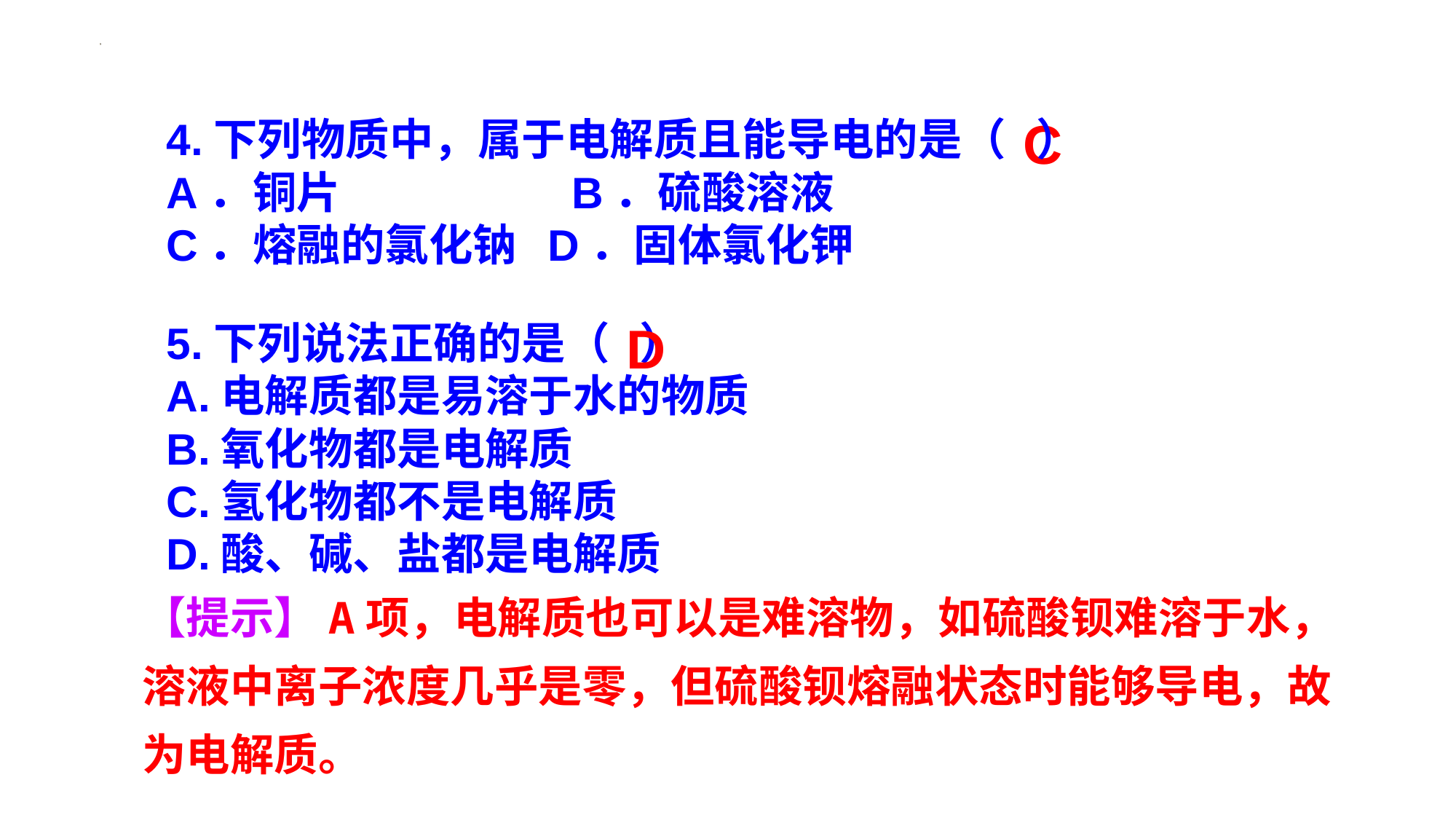

C
4.下列物质中，属于电解质且能导电的是（   ）
A．铜片　　　　　B．硫酸溶液
C．熔融的氯化钠  D．固体氯化钾
D
5.下列说法正确的是（   ）
A.电解质都是易溶于水的物质
B.氧化物都是电解质
C.氢化物都不是电解质
D.酸、碱、盐都是电解质
【提示】A项，电解质也可以是难溶物，如硫酸钡难溶于水，溶液中离子浓度几乎是零，但硫酸钡熔融状态时能够导电，故为电解质。